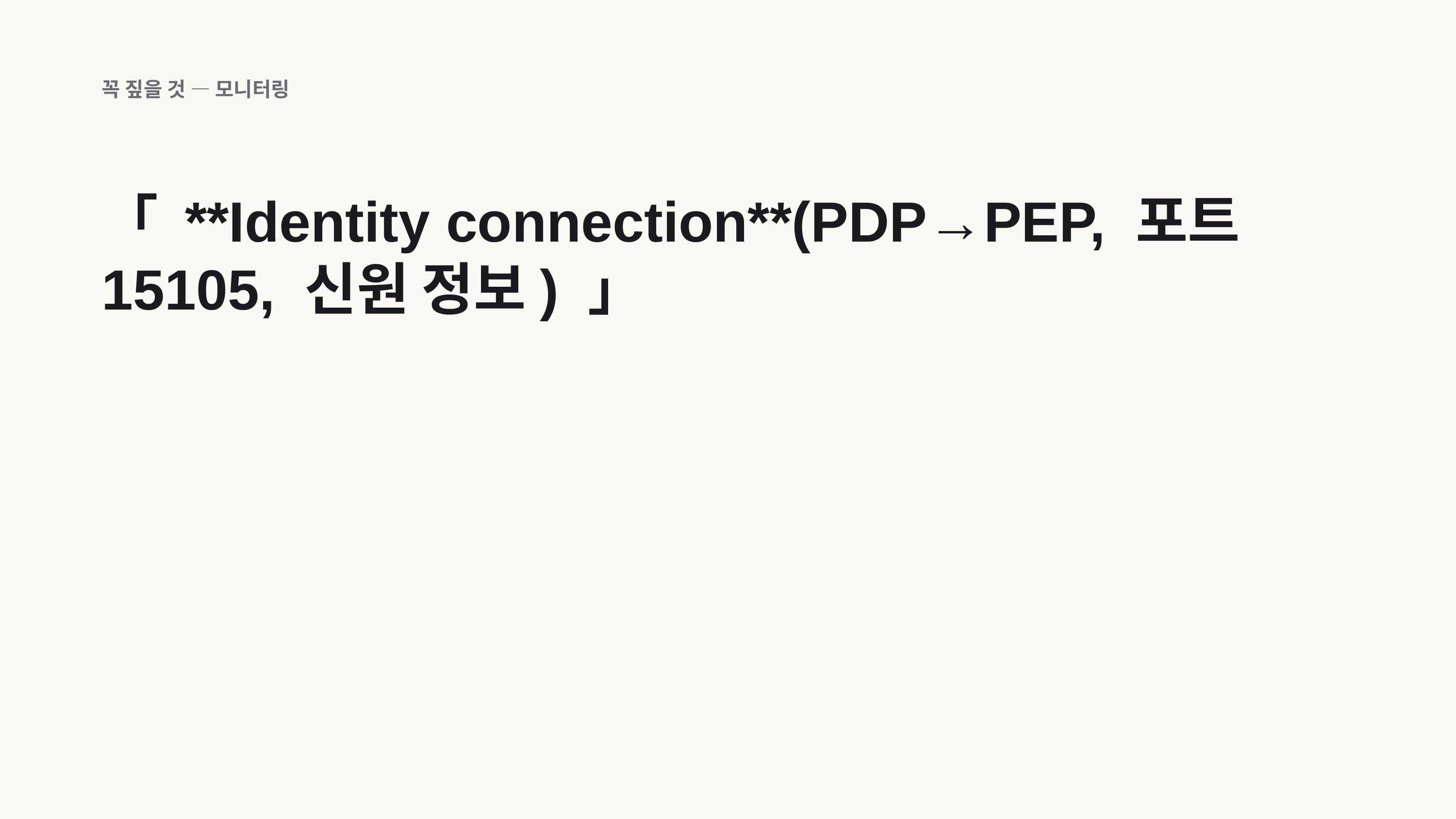

꼭 짚을 것 — 모니터링
「 **Identity connection**(PDP→PEP, 포트 15105, 신원 정보) 」